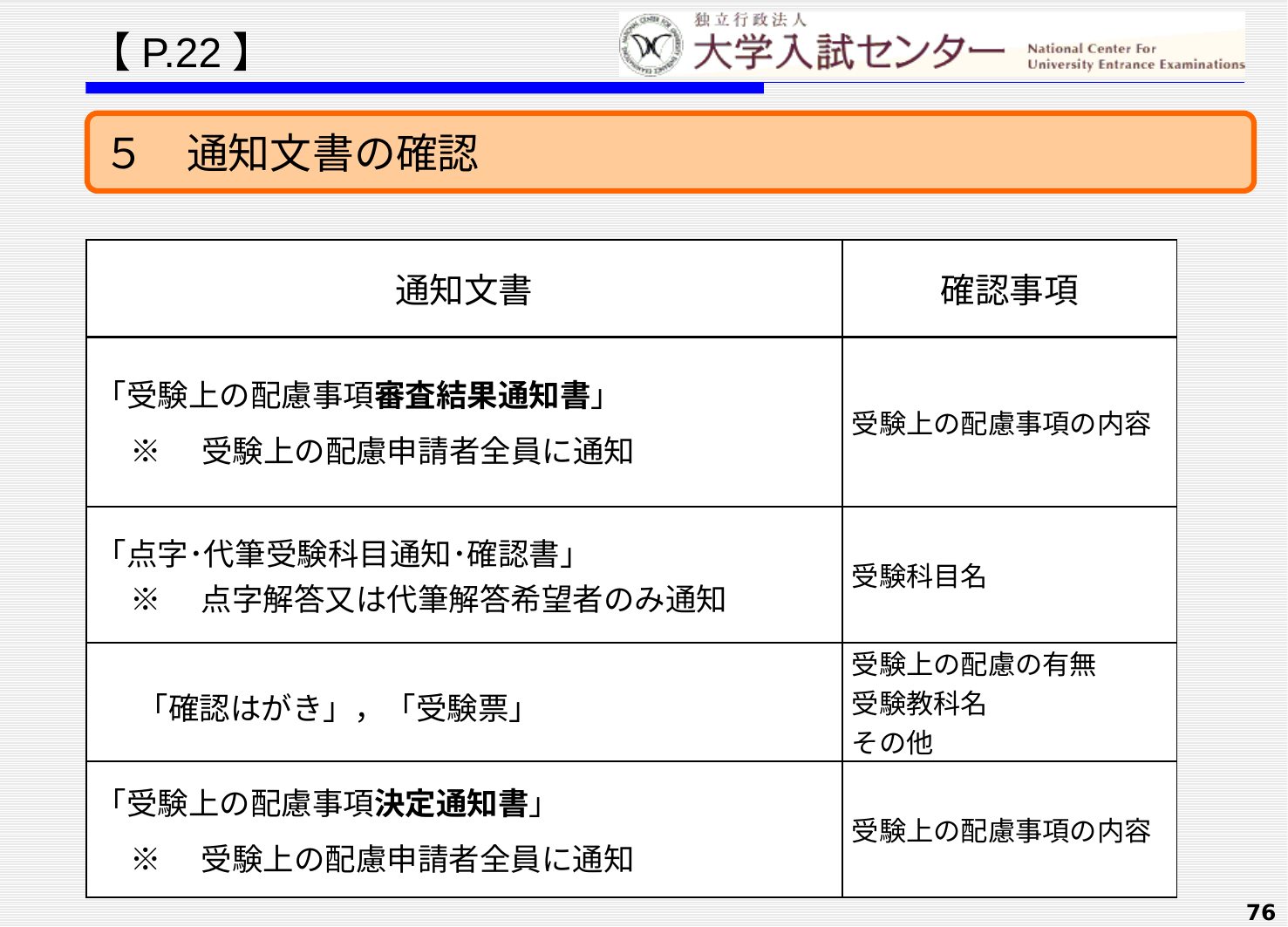

【P.22】
５　通知文書の確認
| 通知文書 | 確認事項 |
| --- | --- |
| 「受験上の配慮事項審査結果通知書」 ※　受験上の配慮申請者全員に通知 | 受験上の配慮事項の内容 |
| 「点字･代筆受験科目通知･確認書」 ※　点字解答又は代筆解答希望者のみ通知 | 受験科目名 |
| 「確認はがき」，「受験票」 | 受験上の配慮の有無 受験教科名 その他 |
| 「受験上の配慮事項決定通知書｣ ※　受験上の配慮申請者全員に通知 | 受験上の配慮事項の内容 |
76